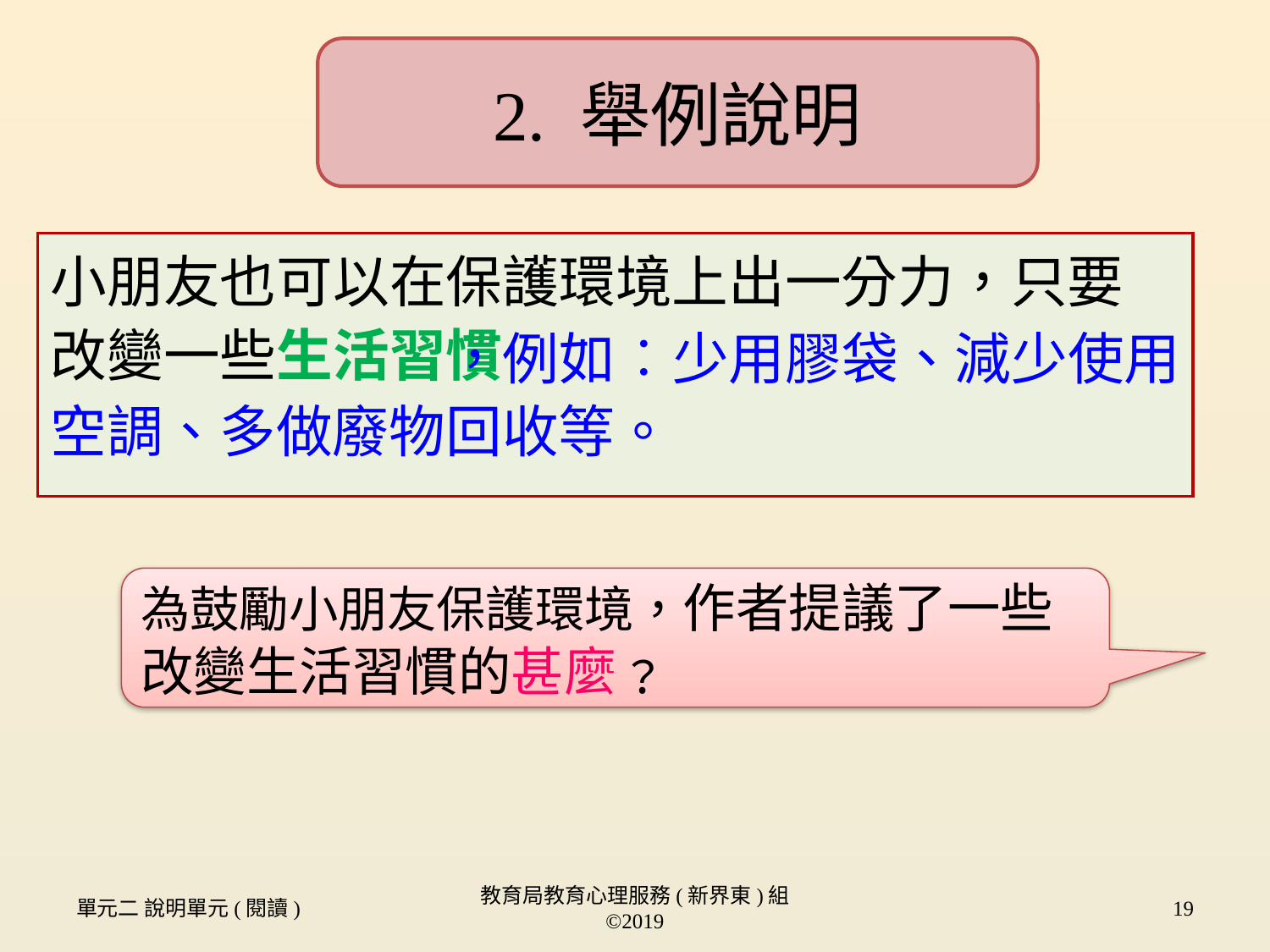

2. 舉例說明
小朋友也可以在保護環境上出一分力，只要改變一些生活習慣
，例如︰少用膠袋、減少使用
空調、多做廢物回收等。
為鼓勵小朋友保護環境，作者提議了一些改變生活習慣的甚麼﹖
單元二 說明單元(閱讀)
教育局教育心理服務(新界東)組 ©2019
19